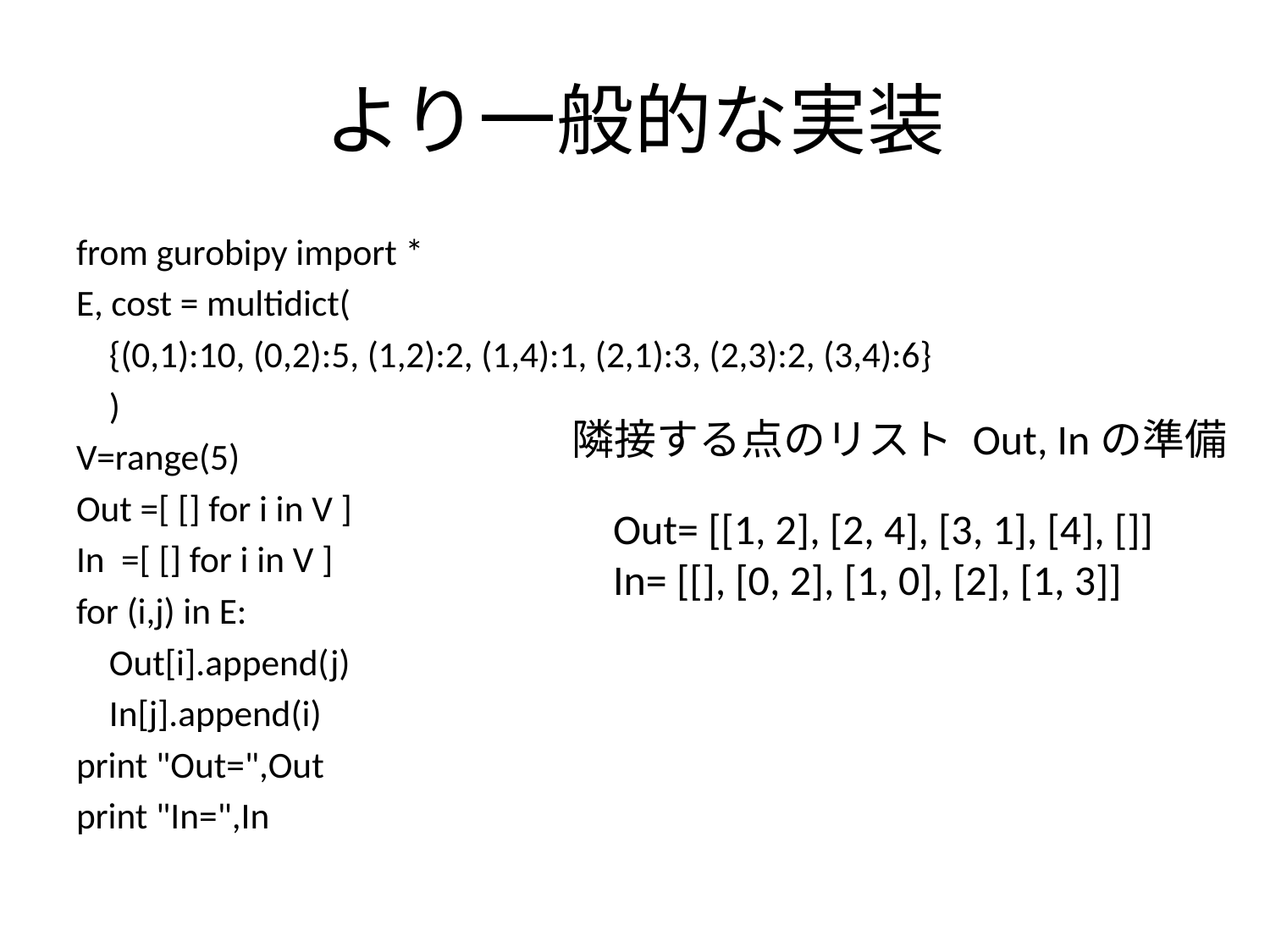

# より一般的な実装
from gurobipy import *
E, cost = multidict(
    {(0,1):10, (0,2):5, (1,2):2, (1,4):1, (2,1):3, (2,3):2, (3,4):6}
    )
V=range(5)
Out =[ [] for i in V ]
In  =[ [] for i in V ]
for (i,j) in E:
    Out[i].append(j)
    In[j].append(i)
print "Out=",Out
print "In=",In
隣接する点のリスト Out, Inの準備
Out= [[1, 2], [2, 4], [3, 1], [4], []]
In= [[], [0, 2], [1, 0], [2], [1, 3]]